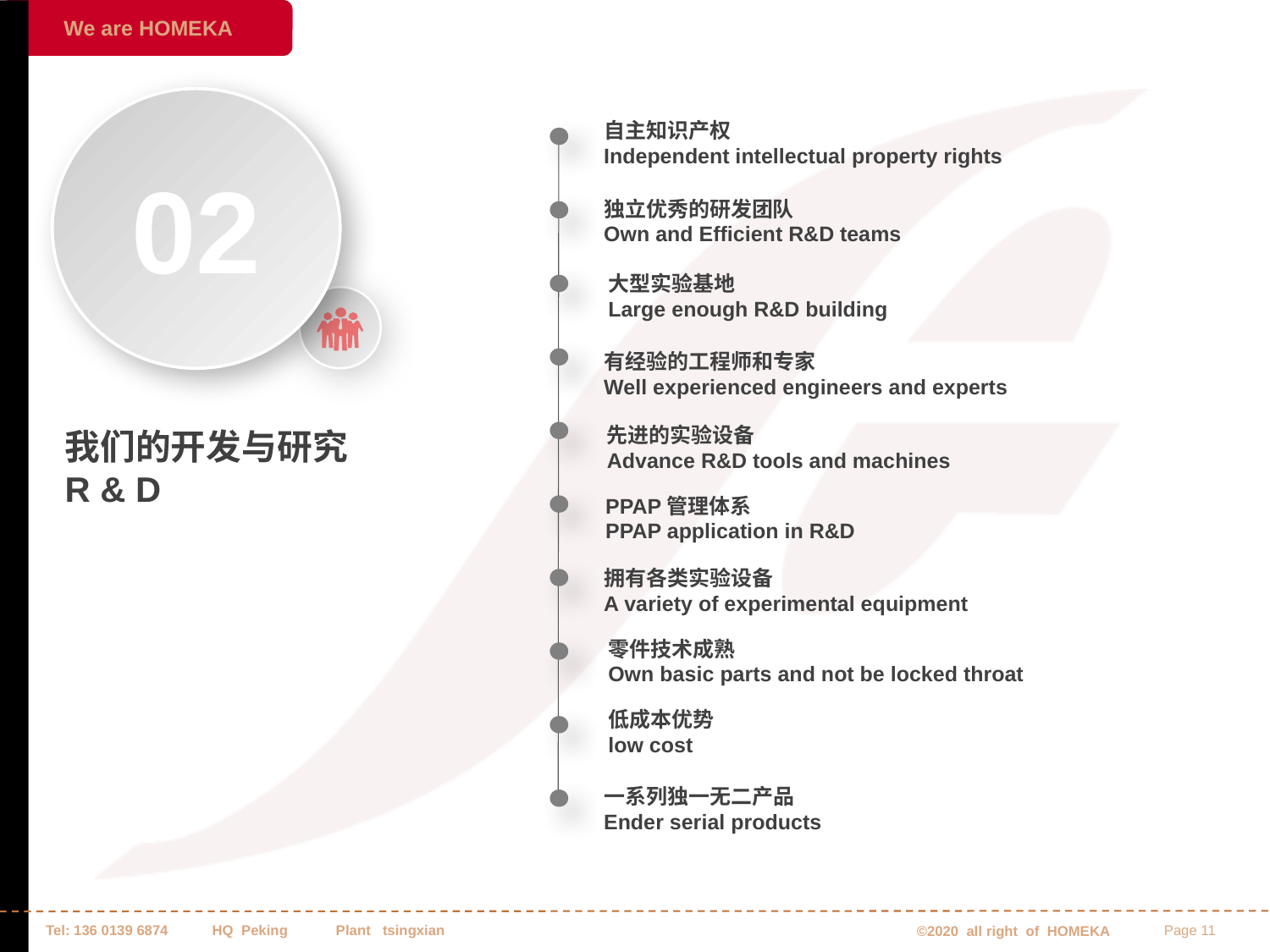

02

自主知识产权
Independent intellectual property rights

独立优秀的研发团队
Own and Efficient R&D teams

大型实验基地
Large enough R&D building

有经验的工程师和专家
Well experienced engineers and experts

我们的开发与研究
R & D
先进的实验设备
Advance R&D tools and machines

PPAP管理体系
PPAP application in R&D

拥有各类实验设备
A variety of experimental equipment

零件技术成熟
Own basic parts and not be locked throat

低成本优势
low cost

一系列独一无二产品
Ender serial products